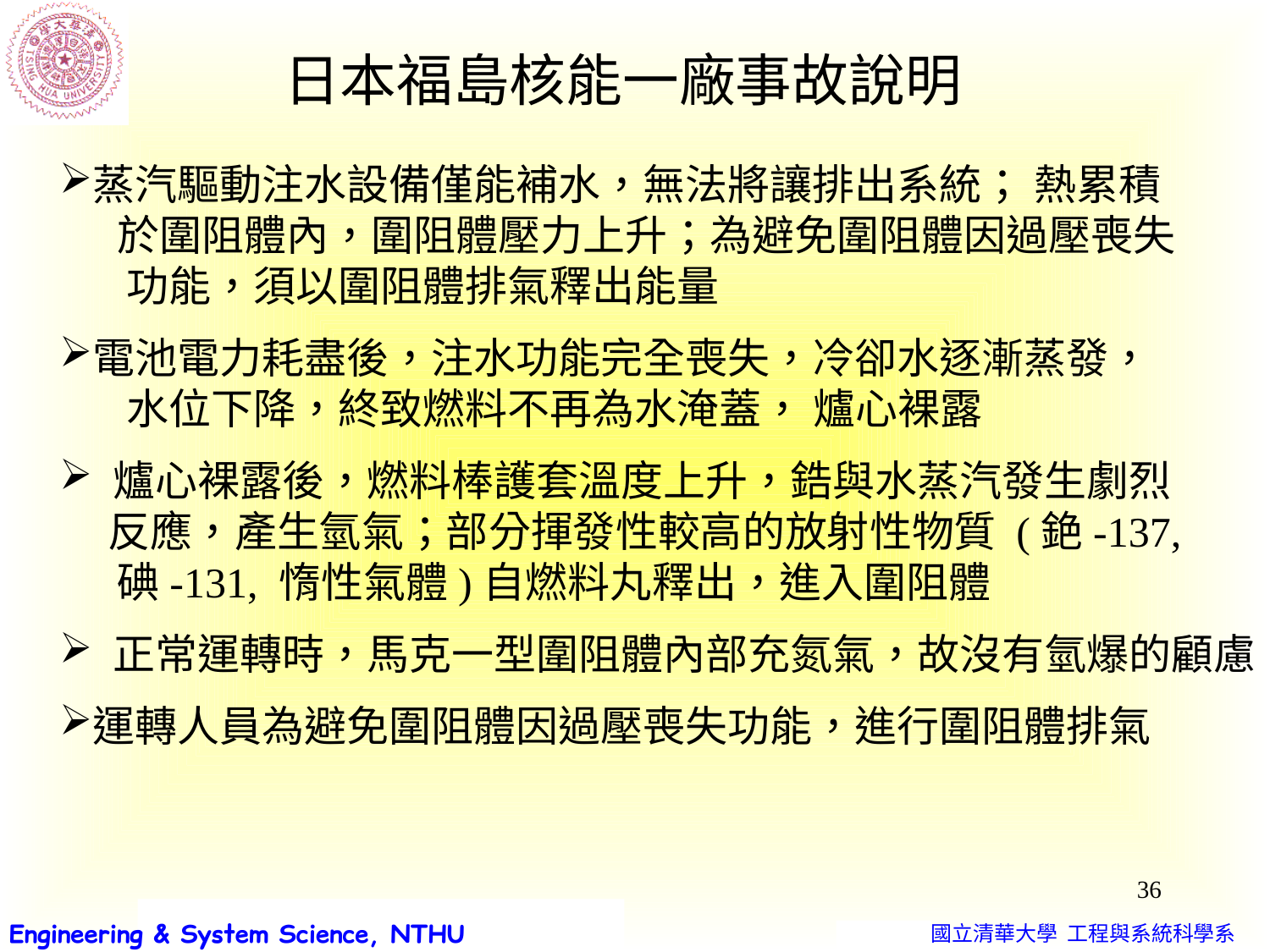

日本福島核能一廠事故說明

蒸汽驅動注水設備僅能補水，無法將讓排出系統； 熱累積
     於圍阻體內，圍阻體壓力上升；為避免圍阻體因過壓喪失
      功能，須以圍阻體排氣釋出能量
電池電力耗盡後，注水功能完全喪失，冷卻水逐漸蒸發，
      水位下降，終致燃料不再為水淹蓋， 爐心裸露
 爐心裸露後，燃料棒護套溫度上升，鋯與水蒸汽發生劇烈
    反應，產生氫氣；部分揮發性較高的放射性物質 (銫-137,
     碘-131, 惰性氣體)自燃料丸釋出，進入圍阻體
 正常運轉時，馬克一型圍阻體內部充氮氣，故沒有氫爆的顧慮
運轉人員為避免圍阻體因過壓喪失功能，進行圍阻體排氣

36